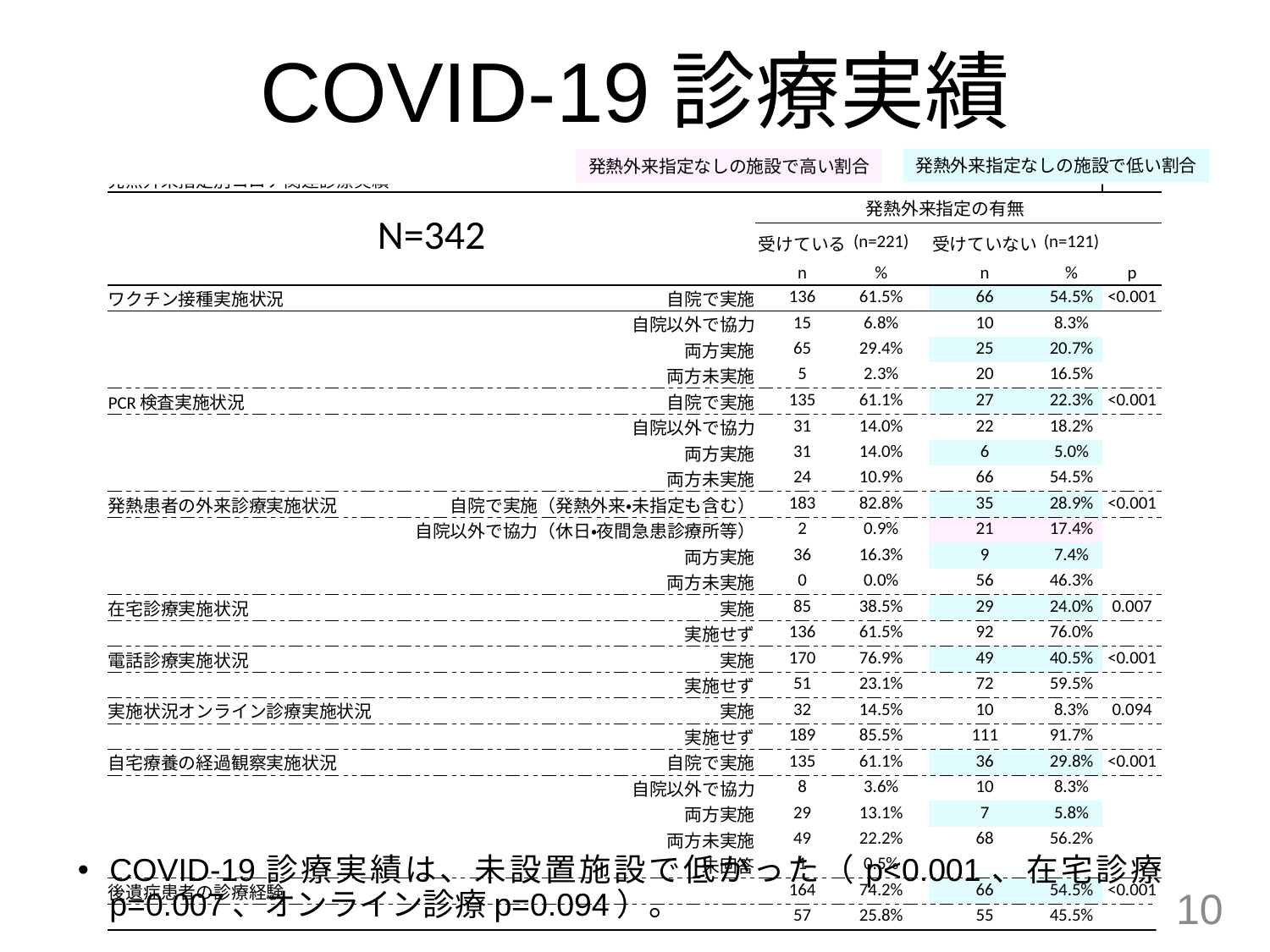

# COVID-19診療実績
発熱外来指定なしの施設で低い割合
発熱外来指定なしの施設で高い割合

| 発熱外来指定別コロナ関連診療実績 |  |  |  |  |  |  |  |
| --- | --- | --- | --- | --- | --- | --- | --- |
| N=342 |  |  | 発熱外来指定の有無 | 発熱外来指定の有無 |  |  |  |
|  |  | 受けている | (n=221) |  | 受けていない | (n=121) |  |
|  |  | n | % |  | n | % | p |
| ワクチン接種実施状況 | 自院で実施 | 136 | 61.5% |  | 66 | 54.5% | <0.001 |
|  | 自院以外で協力 | 15 | 6.8% |  | 10 | 8.3% |  |
|  | 両方実施 | 65 | 29.4% |  | 25 | 20.7% |  |
|  | 両方未実施 | 5 | 2.3% |  | 20 | 16.5% |  |
| PCR検査実施状況 | 自院で実施 | 135 | 61.1% |  | 27 | 22.3% | <0.001 |
|  | 自院以外で協力 | 31 | 14.0% |  | 22 | 18.2% |  |
|  | 両方実施 | 31 | 14.0% |  | 6 | 5.0% |  |
|  | 両方未実施 | 24 | 10.9% |  | 66 | 54.5% |  |
| 発熱患者の外来診療実施状況 | 自院で実施（発熱外来・未指定も含む） | 183 | 82.8% |  | 35 | 28.9% | <0.001 |
|  | 自院以外で協力（休日・夜間急患診療所等） | 2 | 0.9% |  | 21 | 17.4% |  |
|  | 両方実施 | 36 | 16.3% |  | 9 | 7.4% |  |
|  | 両方未実施 | 0 | 0.0% |  | 56 | 46.3% |  |
| 在宅診療実施状況 | 実施 | 85 | 38.5% |  | 29 | 24.0% | 0.007 |
|  | 実施せず | 136 | 61.5% |  | 92 | 76.0% |  |
| 電話診療実施状況 | 実施 | 170 | 76.9% |  | 49 | 40.5% | <0.001 |
|  | 実施せず | 51 | 23.1% |  | 72 | 59.5% |  |
| 実施状況オンライン診療実施状況 | 実施 | 32 | 14.5% |  | 10 | 8.3% | 0.094 |
|  | 実施せず | 189 | 85.5% |  | 111 | 91.7% |  |
| 自宅療養の経過観察実施状況 | 自院で実施 | 135 | 61.1% |  | 36 | 29.8% | <0.001 |
|  | 自院以外で協力 | 8 | 3.6% |  | 10 | 8.3% |  |
|  | 両方実施 | 29 | 13.1% |  | 7 | 5.8% |  |
|  | 両方未実施 | 49 | 22.2% |  | 68 | 56.2% |  |
|  | 未回答 | 1 | 0.5% |  |  |  |  |
| 後遺症患者の診療経験 |  | 164 | 74.2% |  | 66 | 54.5% | <0.001 |
|  |  | 57 | 25.8% |  | 55 | 45.5% |  |
COVID-19診療実績は、未設置施設で低かった（p<0.001、在宅診療p=0.007、オンライン診療p=0.094）。
10